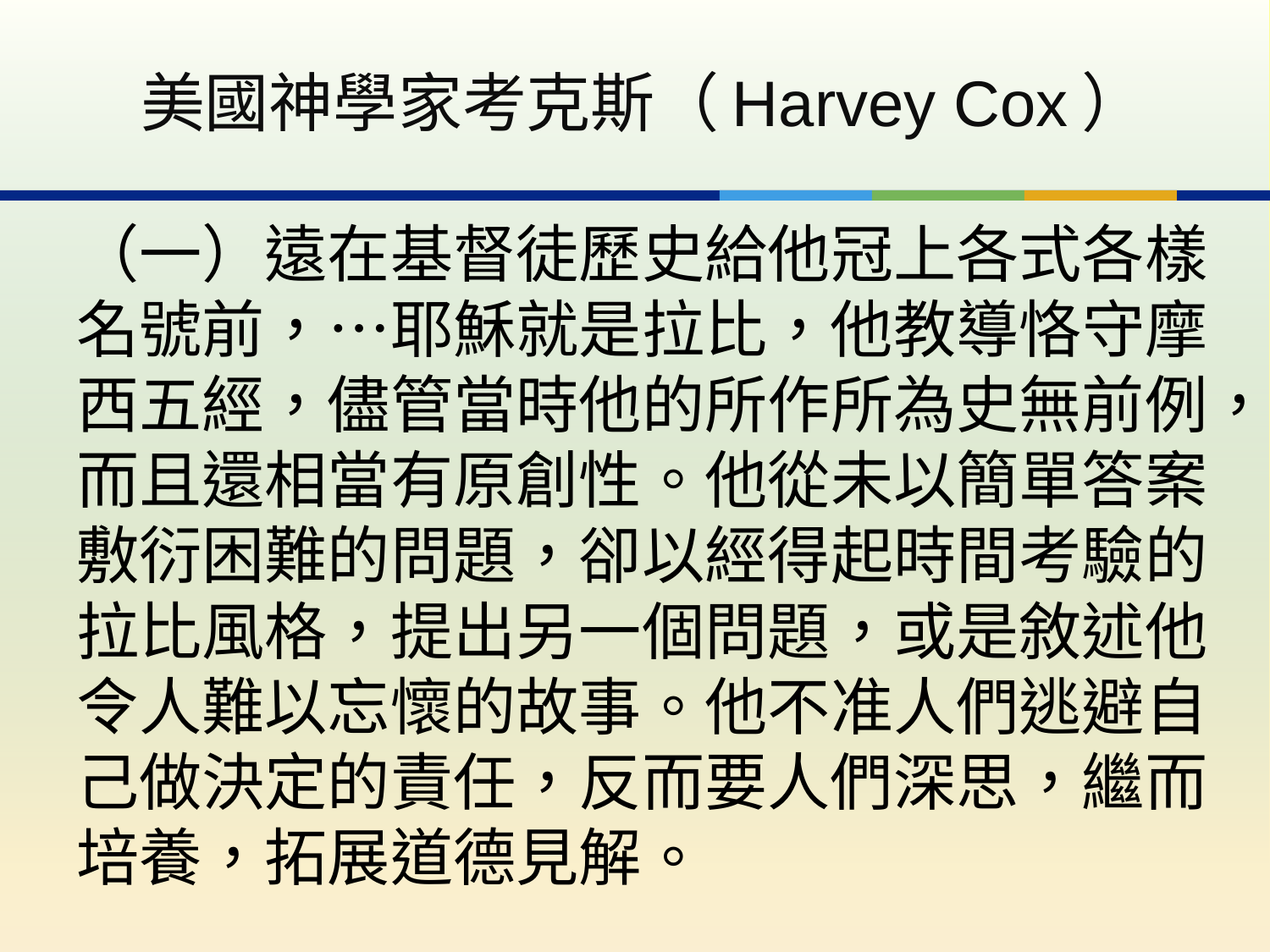

# 美國神學家考克斯（Harvey Cox）
（一）遠在基督徒歷史給他冠上各式各樣名號前，…耶穌就是拉比，他教導恪守摩西五經，儘管當時他的所作所為史無前例，而且還相當有原創性。他從未以簡單答案敷衍困難的問題，卻以經得起時間考驗的拉比風格，提出另一個問題，或是敘述他令人難以忘懷的故事。他不准人們逃避自己做決定的責任，反而要人們深思，繼而培養，拓展道德見解。